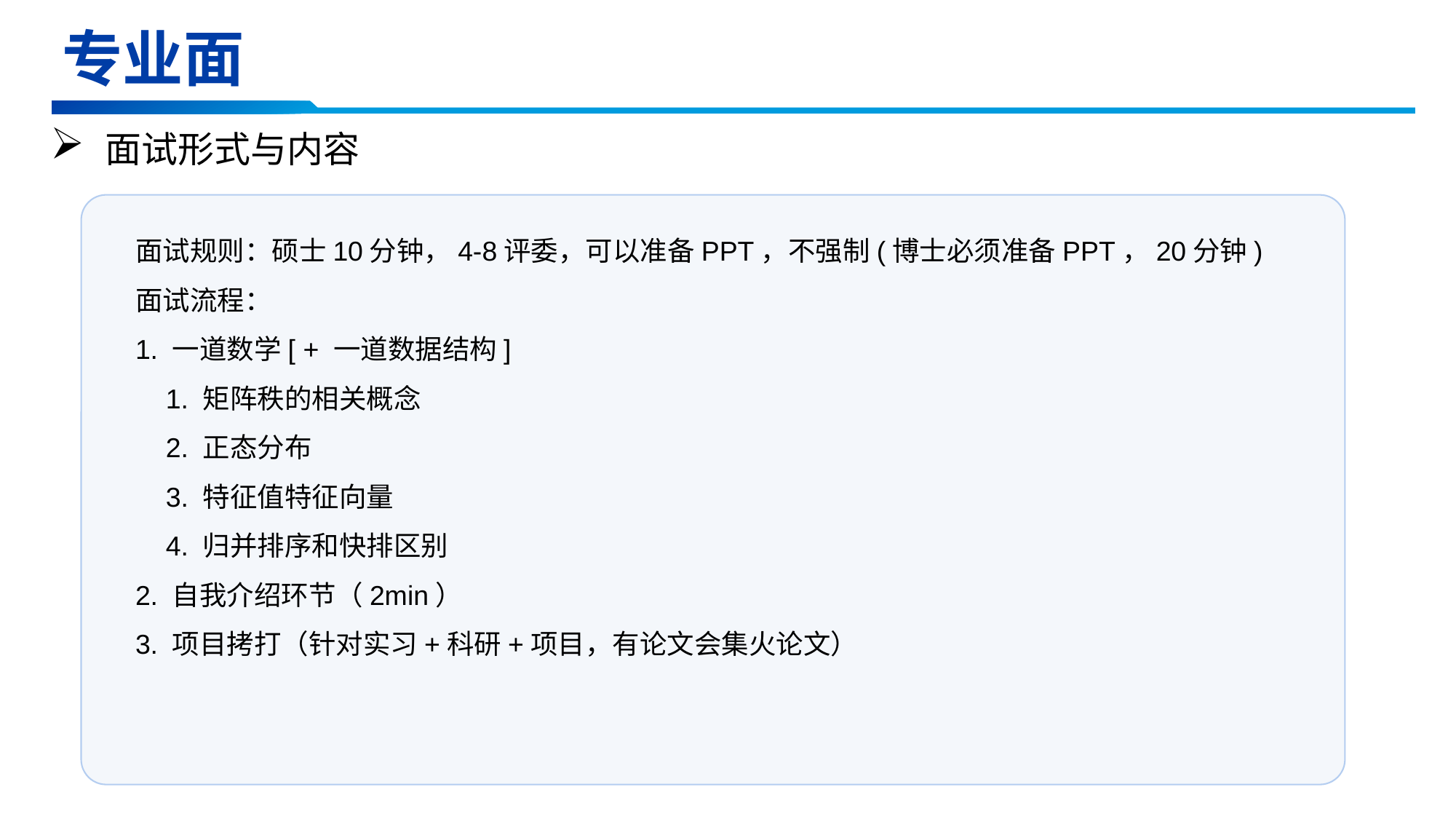

专业面
7
面试形式与内容

面试规则：硕士10分钟，4-8评委，可以准备PPT，不强制(博士必须准备PPT，20分钟)
面试流程：
1. 一道数学[ + 一道数据结构]
    1. 矩阵秩的相关概念
    2. 正态分布
    3. 特征值特征向量
    4. 归并排序和快排区别
2. 自我介绍环节（2min）
3. 项目拷打（针对实习+科研+项目，有论文会集火论文）